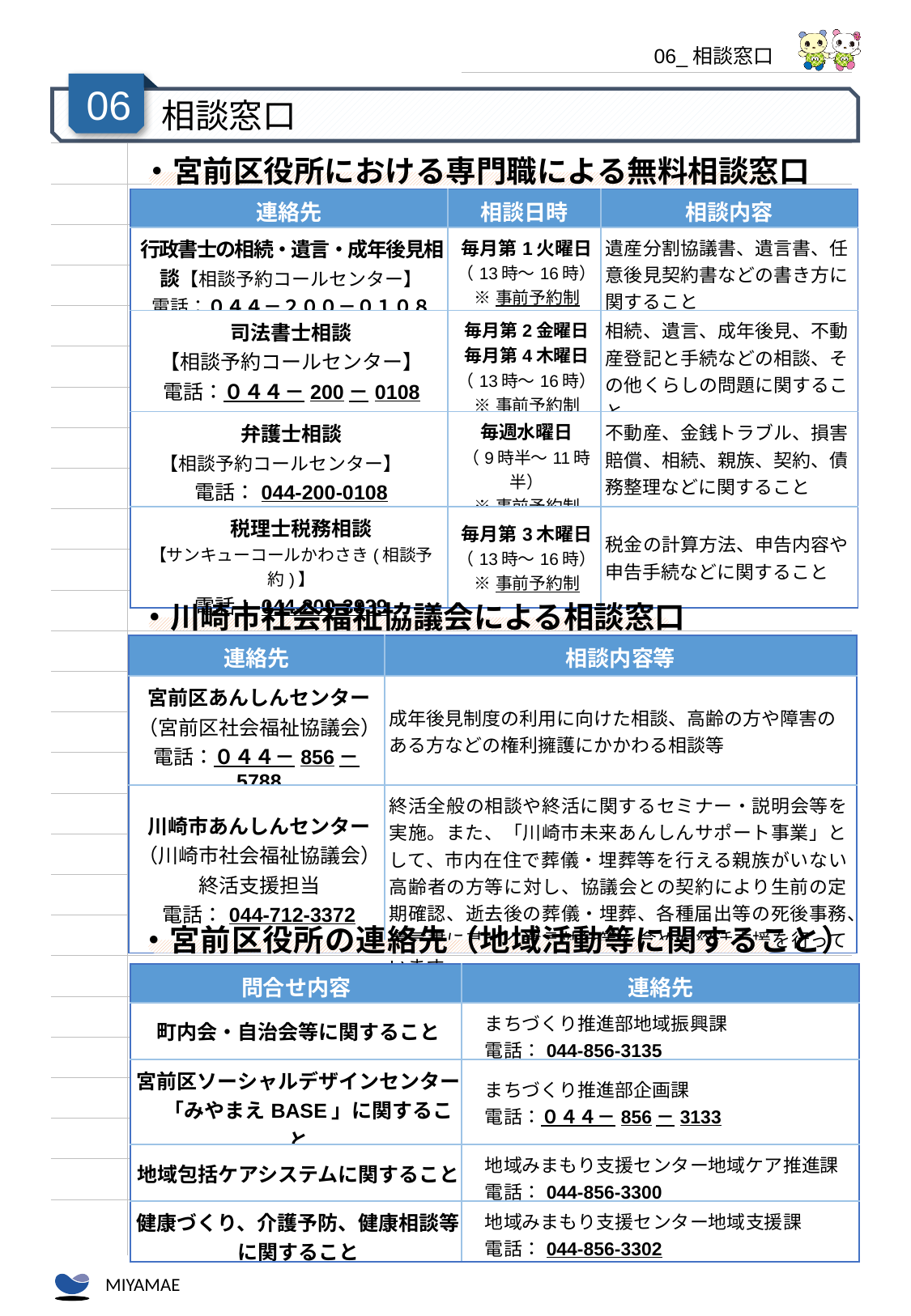

06_相談窓口
06

相談窓口
・宮前区役所における専門職による無料相談窓口

| 連絡先 | 相談日時 | 相談内容 |
| --- | --- | --- |
| 行政書士の相続・遺言・成年後見相談【相談予約コールセンター】 電話：０４４－２００－０１０８ | 毎月第1火曜日（13時～16時） ※事前予約制 | 遺産分割協議書、遺言書、任意後見契約書などの書き方に関すること |
| 司法書士相談 【相談予約コールセンター】 電話：０４４－200－0108 | 毎月第2金曜日 毎月第4木曜日 （13時～16時） ※事前予約制 | 相続、遺言、成年後見、不動産登記と手続などの相談、その他くらしの問題に関すること |
| 弁護士相談 【相談予約コールセンター】　 電話：044-200-0108 | 毎週水曜日 （9時半～11時半） ※事前予約制 | 不動産、金銭トラブル、損害賠償、相続、親族、契約、債務整理などに関すること |
| 税理士税務相談 【サンキューコールかわさき(相談予約)】 電話：044-200-3939 | 毎月第3木曜日（13時～16時） ※事前予約制 | 税金の計算方法、申告内容や申告手続などに関すること |
・川崎市社会福祉協議会による相談窓口

| 連絡先 | 相談内容等 |
| --- | --- |
| 宮前区あんしんセンター （宮前区社会福祉協議会） 電話：０４４－856－5788 | 成年後見制度の利用に向けた相談、高齢の方や障害のある方などの権利擁護にかかわる相談等 |
| 川崎市あんしんセンター （川崎市社会福祉協議会） 終活支援担当 電話：044-712-3372 | 終活全般の相談や終活に関するセミナー・説明会等を実施。また、「川崎市未来あんしんサポート事業」として、市内在住で葬儀・埋葬等を行える親族がいない高齢者の方等に対し、協議会との契約により生前の定期確認、逝去後の葬儀・埋葬、各種届出等の死後事務、遺言書に基づく遺言執行等を含めた終活支援を行っています。 |
・宮前区役所の連絡先（地域活動等に関すること）

| 問合せ内容 | 連絡先 |
| --- | --- |
| 町内会・自治会等に関すること | まちづくり推進部地域振興課 　電話：044-856-3135 |
| 宮前区ソーシャルデザインセンター 　「みやまえBASE」に関すること | まちづくり推進部企画課 　電話：０４４－856－3133 |
| 地域包括ケアシステムに関すること | 地域みまもり支援センター地域ケア推進課　 　電話：044-856-3300 |
| 健康づくり、介護予防、健康相談等に関すること | 地域みまもり支援センター地域支援課　 　電話：044-856-3302 |
32